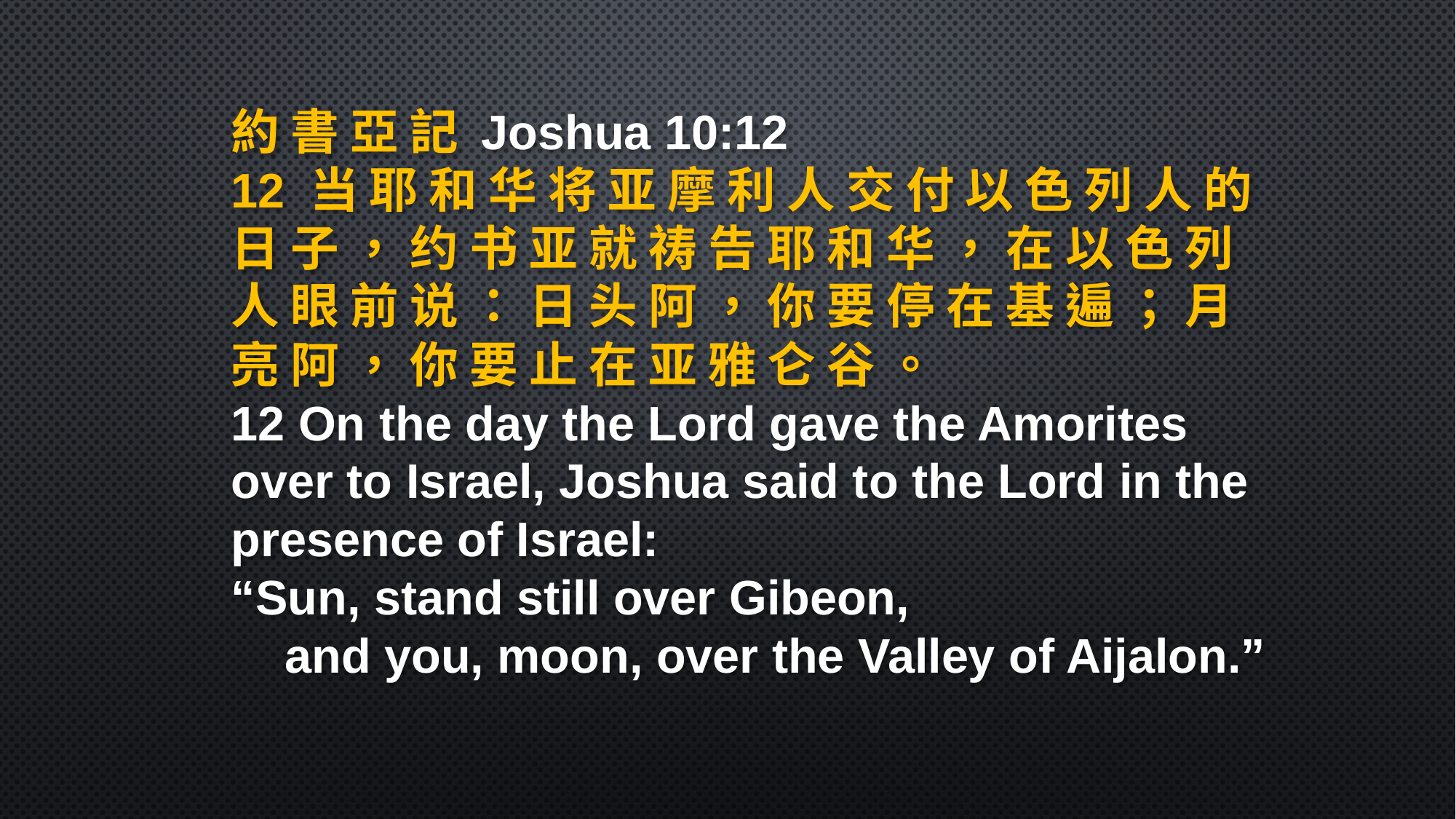

約 書 亞 記 Joshua 10:12
12 当 耶 和 华 将 亚 摩 利 人 交 付 以 色 列 人 的 日 子 ， 约 书 亚 就 祷 告 耶 和 华 ， 在 以 色 列 人 眼 前 说 ： 日 头 阿 ， 你 要 停 在 基 遍 ； 月 亮 阿 ， 你 要 止 在 亚 雅 仑 谷 。
12 On the day the Lord gave the Amorites over to Israel, Joshua said to the Lord in the presence of Israel:
“Sun, stand still over Gibeon,
    and you, moon, over the Valley of Aijalon.”